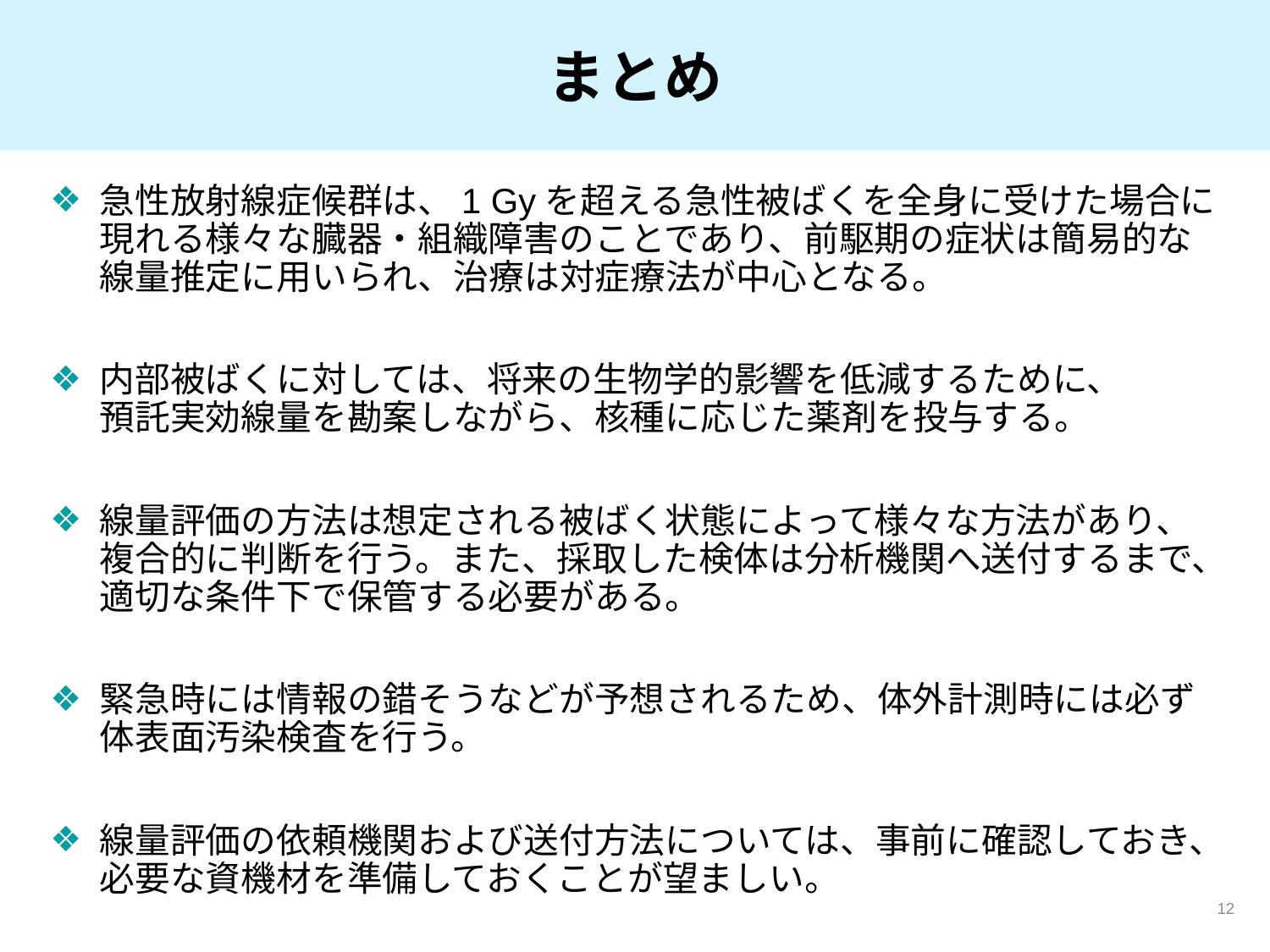

# まとめ
急性放射線症候群は、1 Gyを超える急性被ばくを全身に受けた場合に現れる様々な臓器・組織障害のことであり、前駆期の症状は簡易的な線量推定に用いられ、治療は対症療法が中心となる。

内部被ばくに対しては、将来の生物学的影響を低減するために、　　預託実効線量を勘案しながら、核種に応じた薬剤を投与する。

線量評価の方法は想定される被ばく状態によって様々な方法があり、複合的に判断を行う。また、採取した検体は分析機関へ送付するまで、適切な条件下で保管する必要がある。

緊急時には情報の錯そうなどが予想されるため、体外計測時には必ず体表面汚染検査を行う。

線量評価の依頼機関および送付方法については、事前に確認しておき、必要な資機材を準備しておくことが望ましい。
12